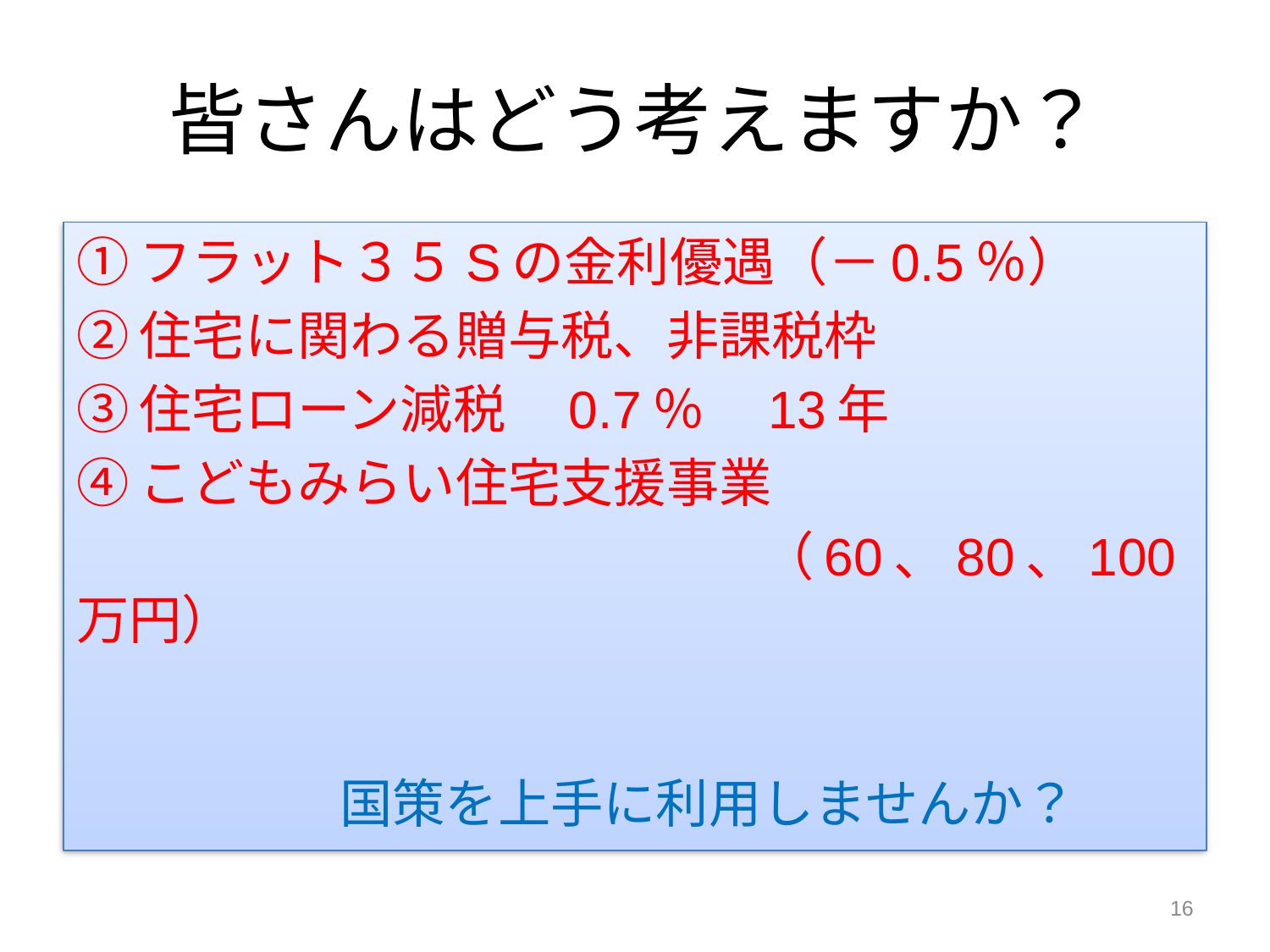

# 皆さんはどう考えますか？
①フラット３５Sの金利優遇（－0.5％）
②住宅に関わる贈与税、非課税枠
③住宅ローン減税　0.7％　13年
④こどもみらい住宅支援事業
　　　　　　　　　　　　　（60、80、100万円）

　　　　　国策を上手に利用しませんか？
16